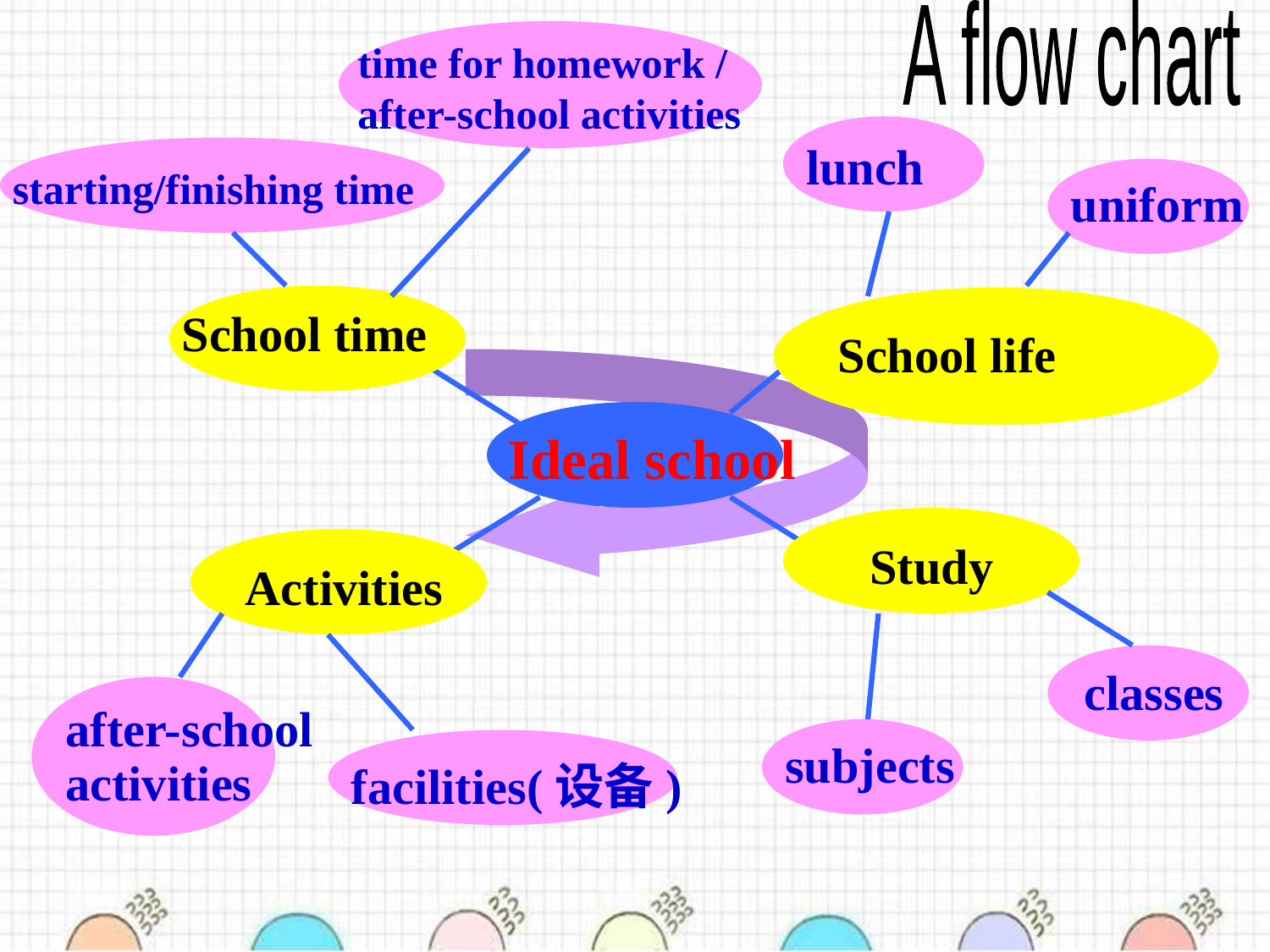

A flow chart

time for homework / after-school activities

lunch

starting/finishing time

uniform

School time
School life

Ideal school

Study
Activities

classes

after-school
activities

subjects

facilities(设备)